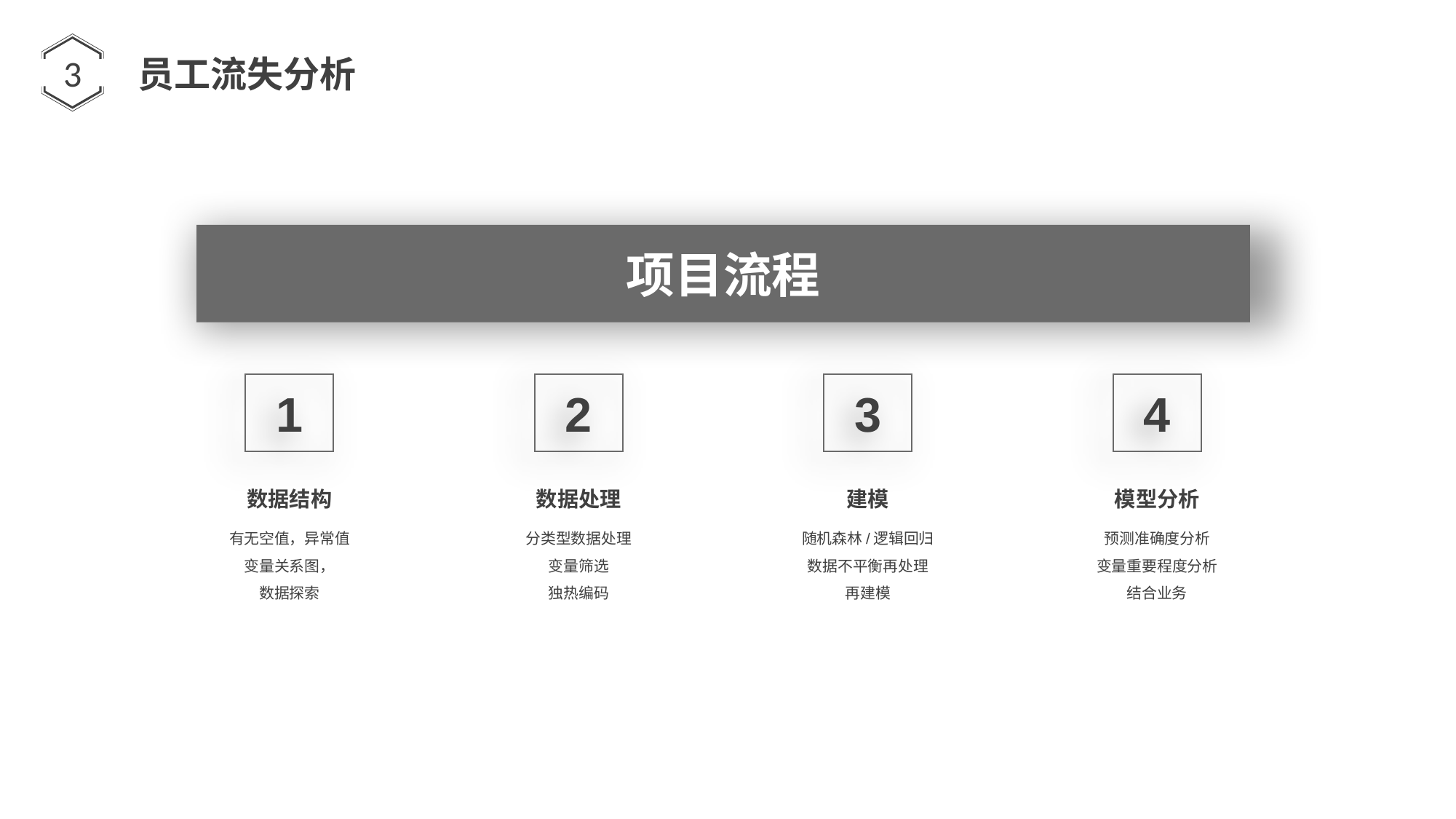

3
员工流失分析
项目流程
1
2
3
4
数据结构
有无空值，异常值
变量关系图，
数据探索
数据处理
分类型数据处理
变量筛选
独热编码
建模
随机森林/逻辑回归
数据不平衡再处理
再建模
模型分析
预测准确度分析
变量重要程度分析
结合业务